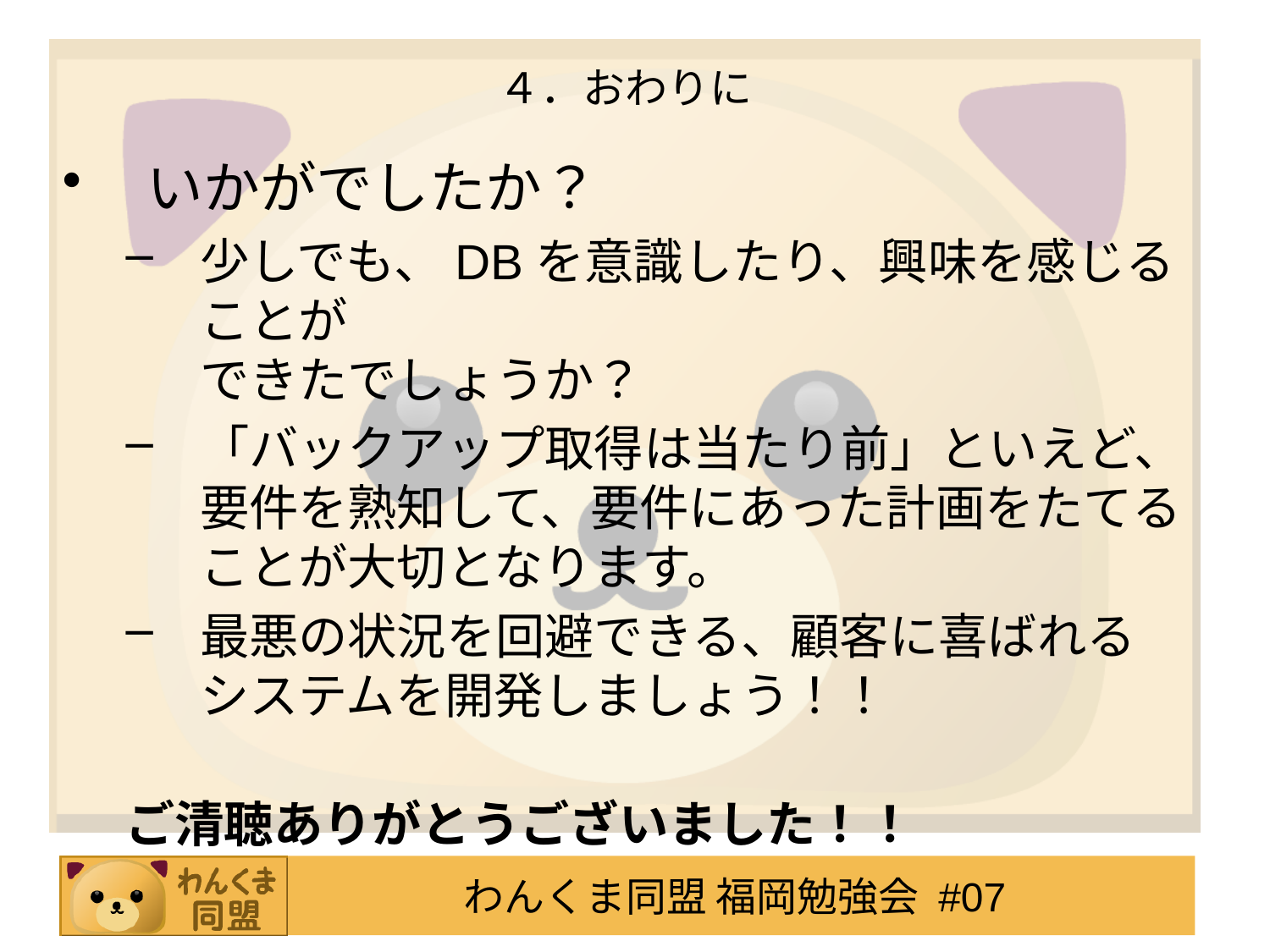

４．おわりに
いかがでしたか？
少しでも、DBを意識したり、興味を感じることが
できたでしょうか？
「バックアップ取得は当たり前」といえど、
要件を熟知して、要件にあった計画をたてる
ことが大切となります。
最悪の状況を回避できる、顧客に喜ばれる
システムを開発しましょう！！
ご清聴ありがとうございました！！